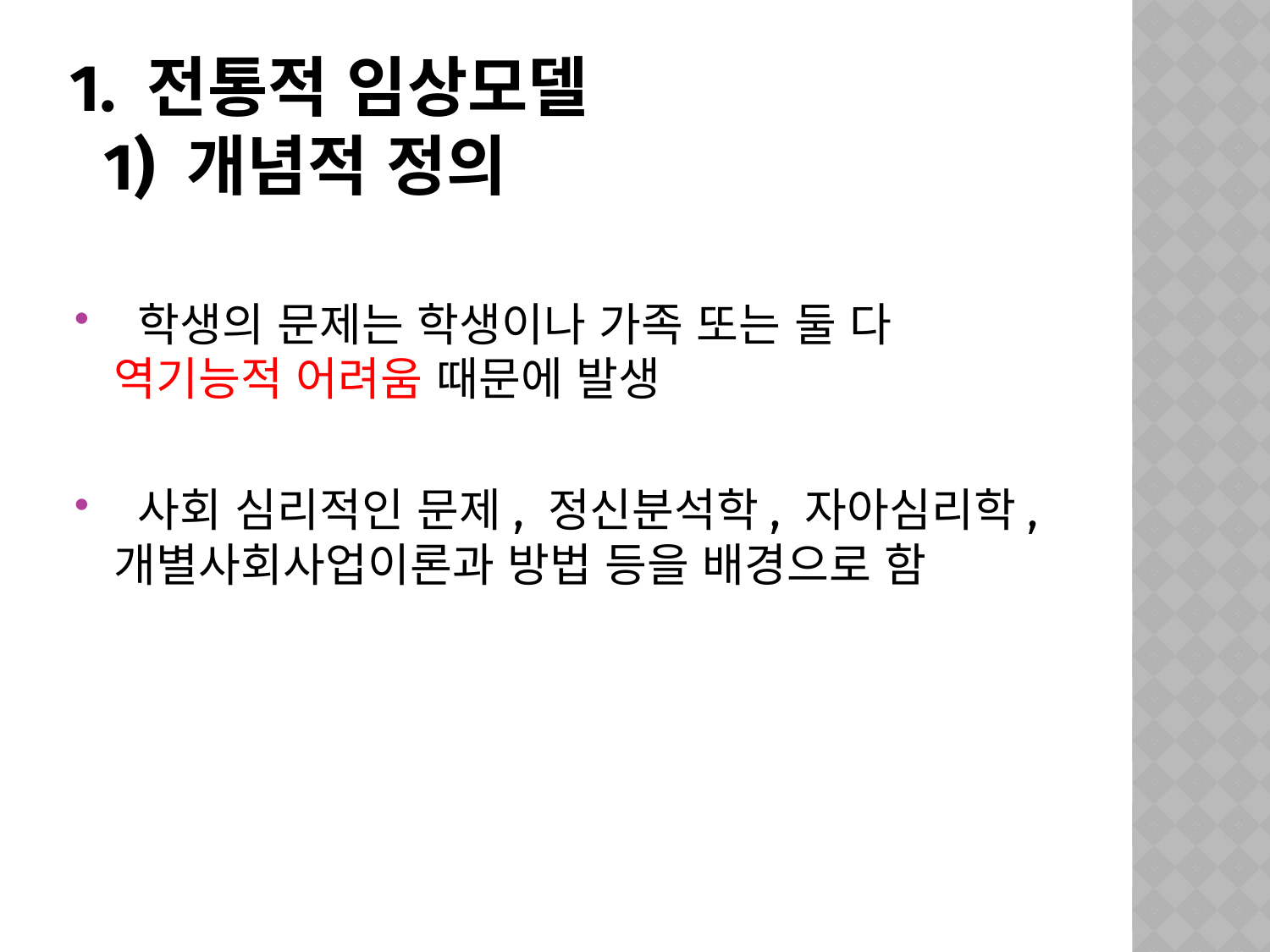

# 1. 전통적 임상모델 1) 개념적 정의

 학생의 문제는 학생이나 가족 또는 둘 다 역기능적 어려움 때문에 발생

 사회 심리적인 문제, 정신분석학, 자아심리학,개별사회사업이론과 방법 등을 배경으로 함